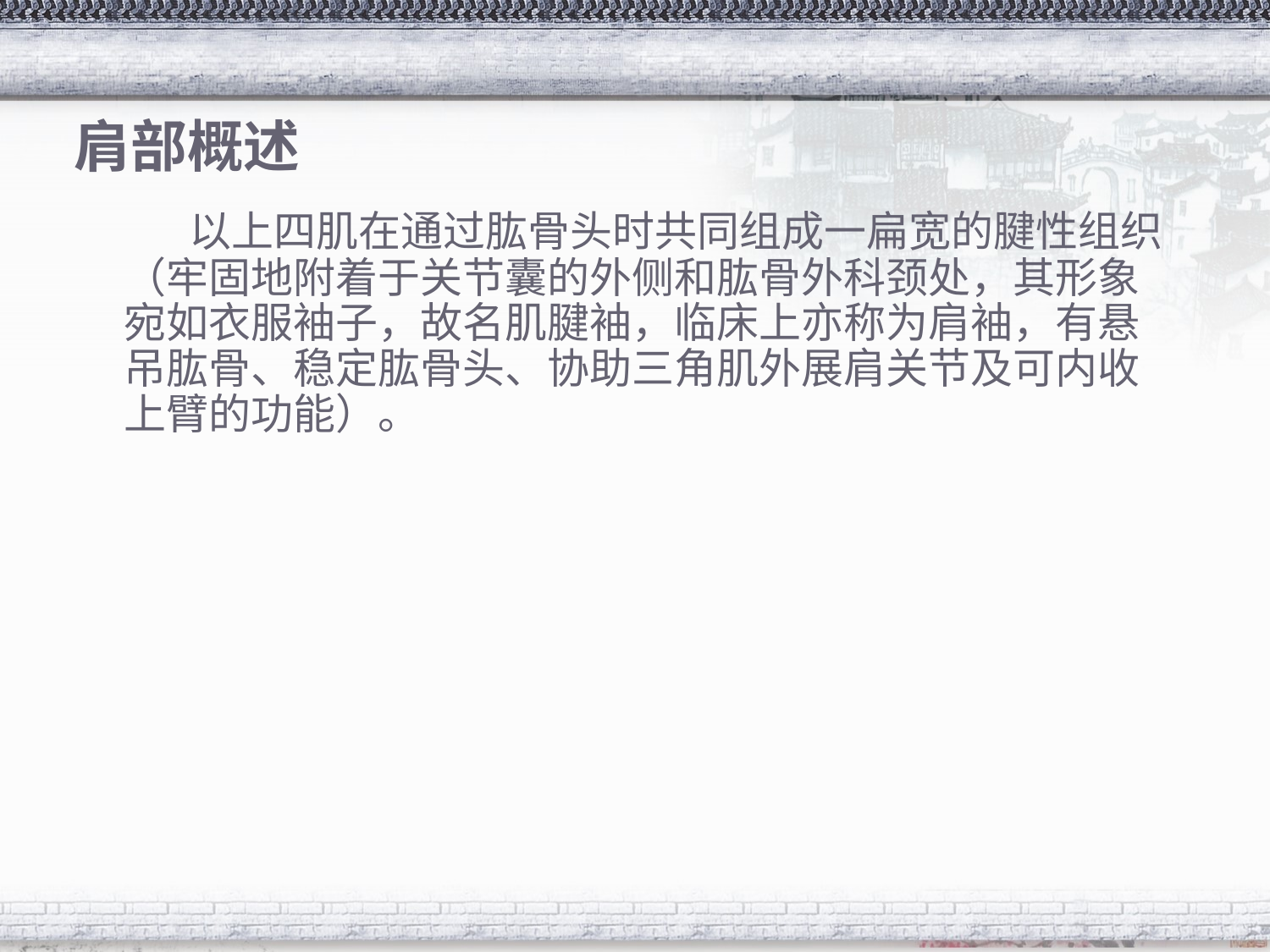

# 肩部概述
           以上四肌在通过肱骨头时共同组成一扁宽的腱性组织（牢固地附着于关节囊的外侧和肱骨外科颈处，其形象宛如衣服袖子，故名肌腱袖，临床上亦称为肩袖，有悬吊肱骨、稳定肱骨头、协助三角肌外展肩关节及可内收上臂的功能）。